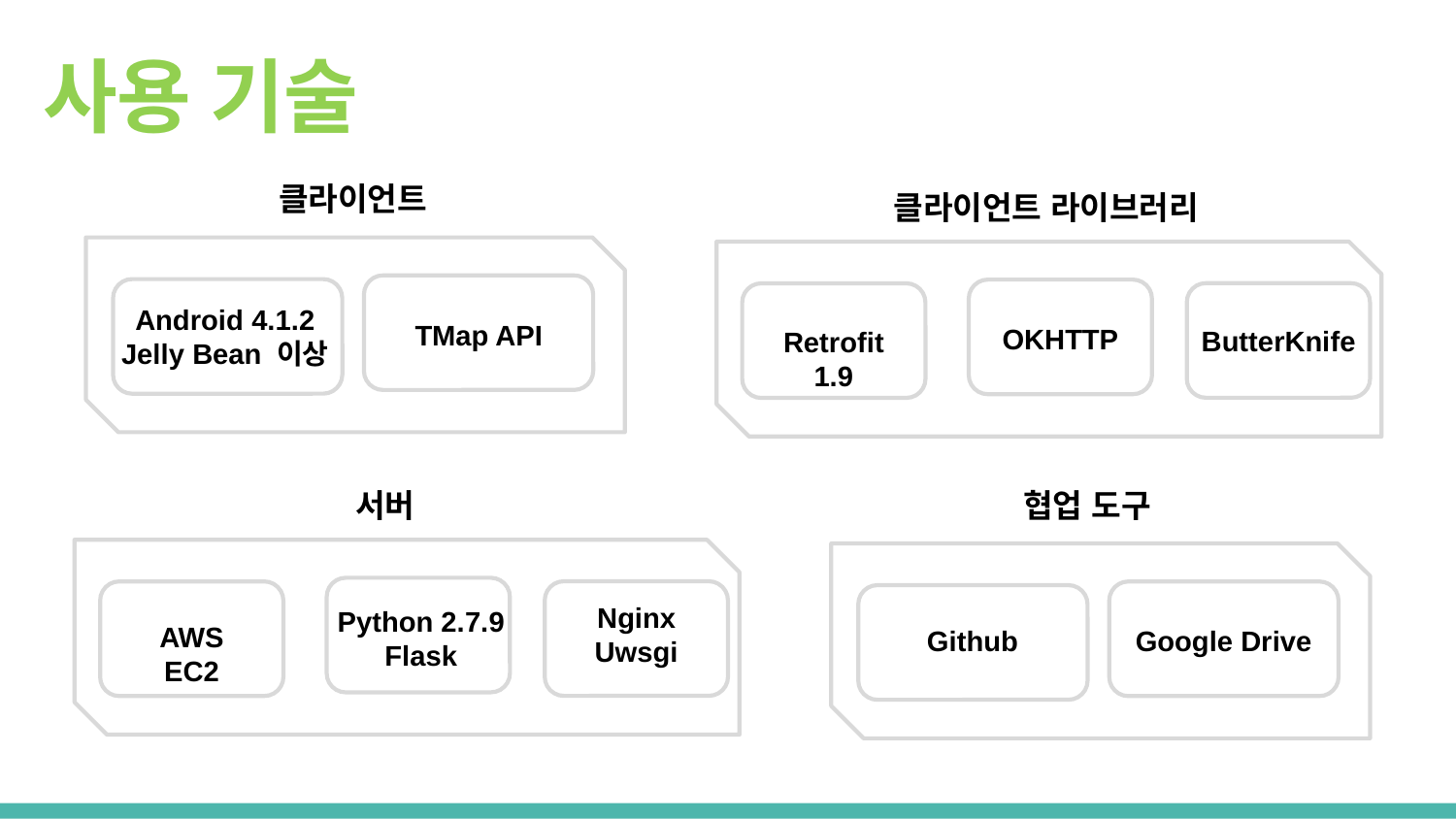

# 사용 기술
클라이언트

TMap API

Android 4.1.2
Jelly Bean 이상
클라이언트 라이브러리

OKHTTP

ButterKnife

Retrofit 1.9
서버

Python 2.7.9
Flask

Nginx
Uwsgi

AWS EC2
협업 도구

Google Drive

Github